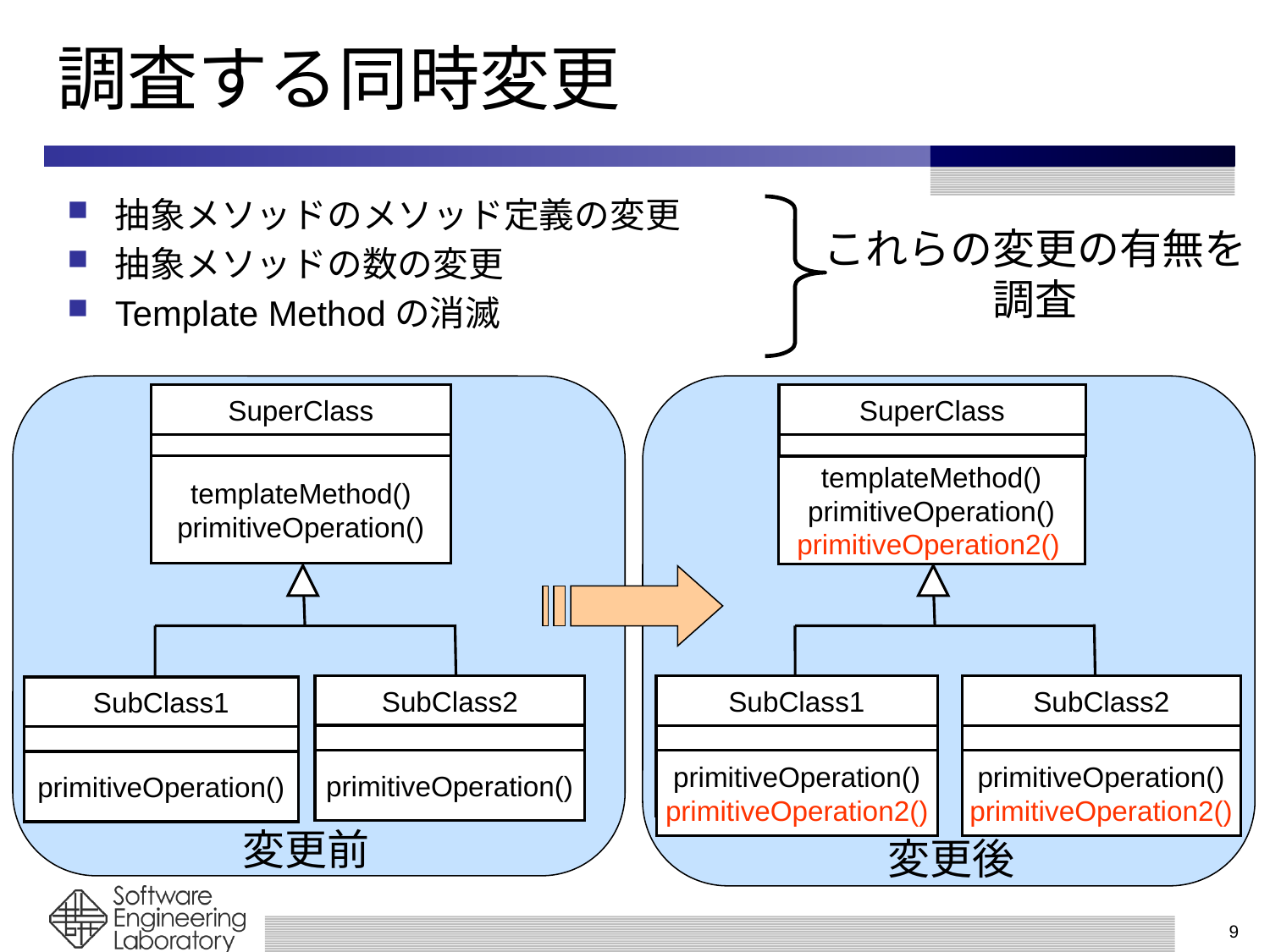

# 調査する同時変更
抽象メソッドのメソッド定義の変更
抽象メソッドの数の変更
Template Methodの消滅

これらの変更の有無を調査

SuperClass
SuperClass

templateMethod()
primitiveOperation()
anotherMethod()
templateMethod()
primitiveOperation(int)

templateMethod()
primitiveOperation()
primitiveOperation2()

SubClass2
SubClass2
SubClass1
SubClass1

Operation1()
primitiveOperation(int)
primitiveOperation(int)
Operation()
primitiveOperation()
primitiveOperation()
primitiveOperation2()
primitiveOperation()
primitiveOperation2()
primitiveOperation()
変更前
変更後
9